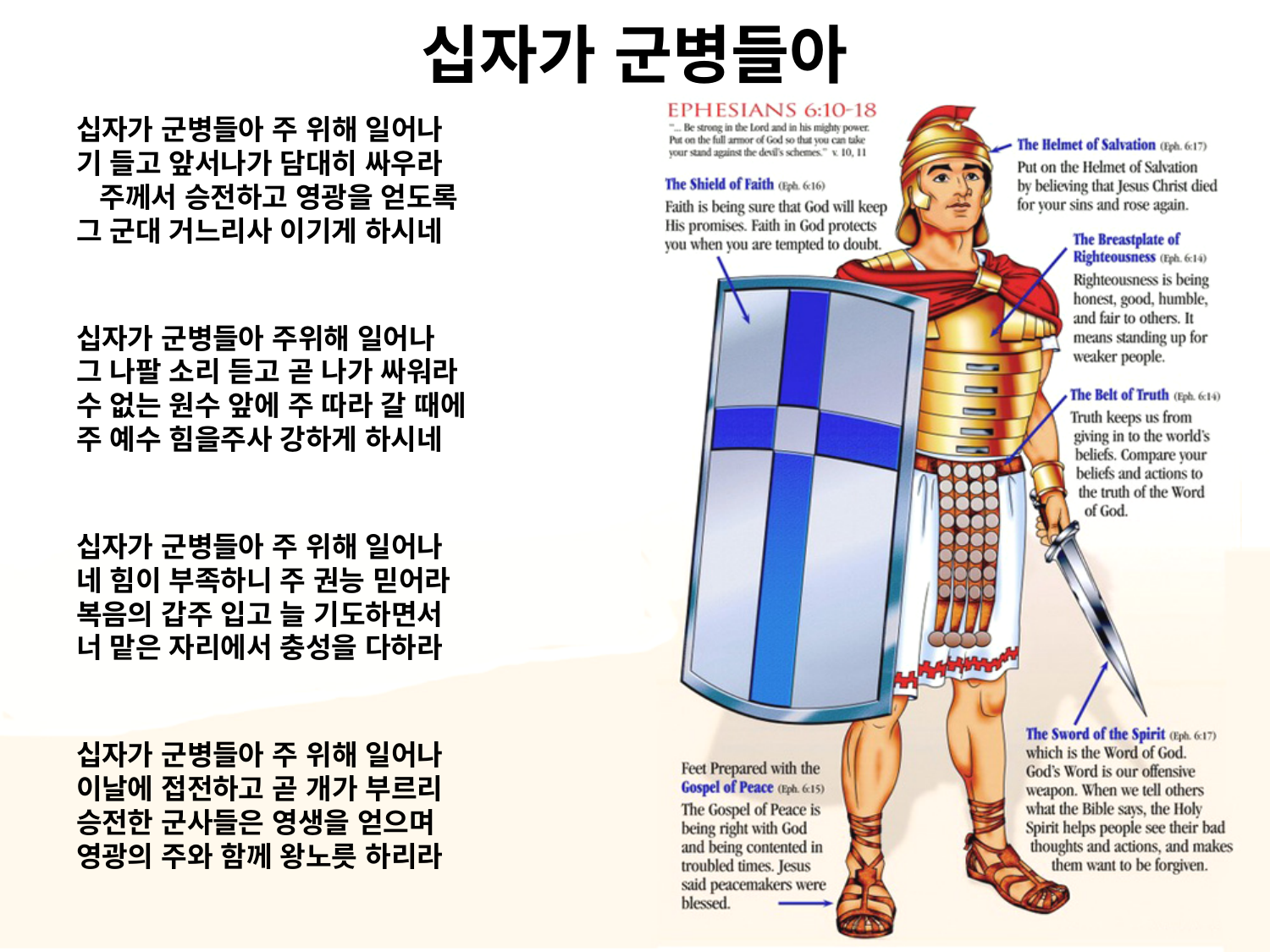

# 십자가 군병들아
십자가 군병들아 주 위해 일어나
기 들고 앞서나가 담대히 싸우라             주께서 승전하고 영광을 얻도록
그 군대 거느리사 이기게 하시네
십자가 군병들아 주위해 일어나
그 나팔 소리 듣고 곧 나가 싸워라
수 없는 원수 앞에 주 따라 갈 때에
주 예수 힘을주사 강하게 하시네
십자가 군병들아 주 위해 일어나
네 힘이 부족하니 주 권능 믿어라
복음의 갑주 입고 늘 기도하면서
너 맡은 자리에서 충성을 다하라
십자가 군병들아 주 위해 일어나
이날에 접전하고 곧 개가 부르리
승전한 군사들은 영생을 얻으며
영광의 주와 함께 왕노릇 하리라